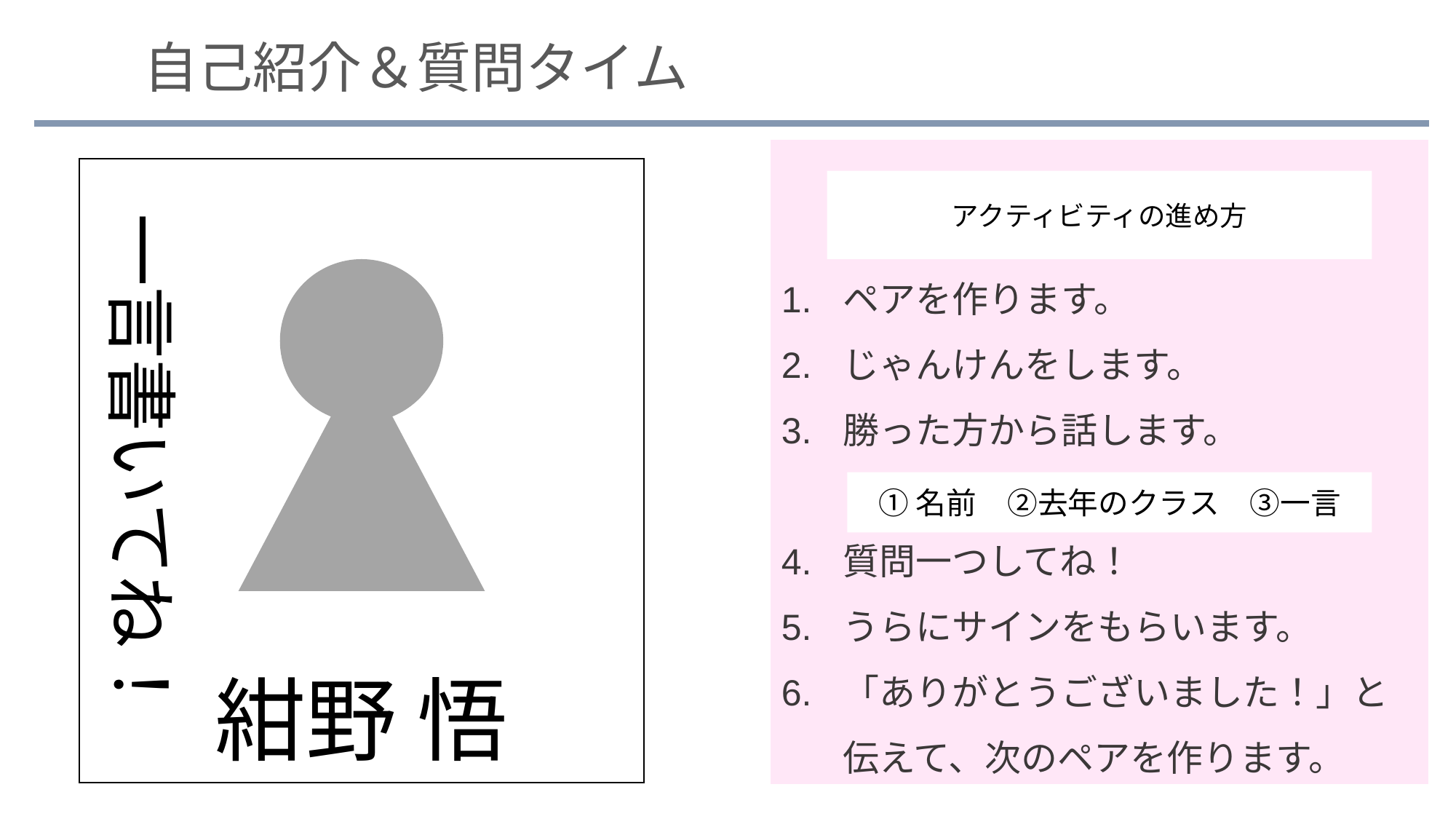

自己紹介＆質問タイム

ペアを作ります。
じゃんけんをします。
勝った方から話します。

質問一つしてね！
うらにサインをもらいます。
「ありがとうございました！」と伝えて、次のペアを作ります。

アクティビティの進め方
一言書いてね！

①名前　②去年のクラス　③一言
紺野 悟